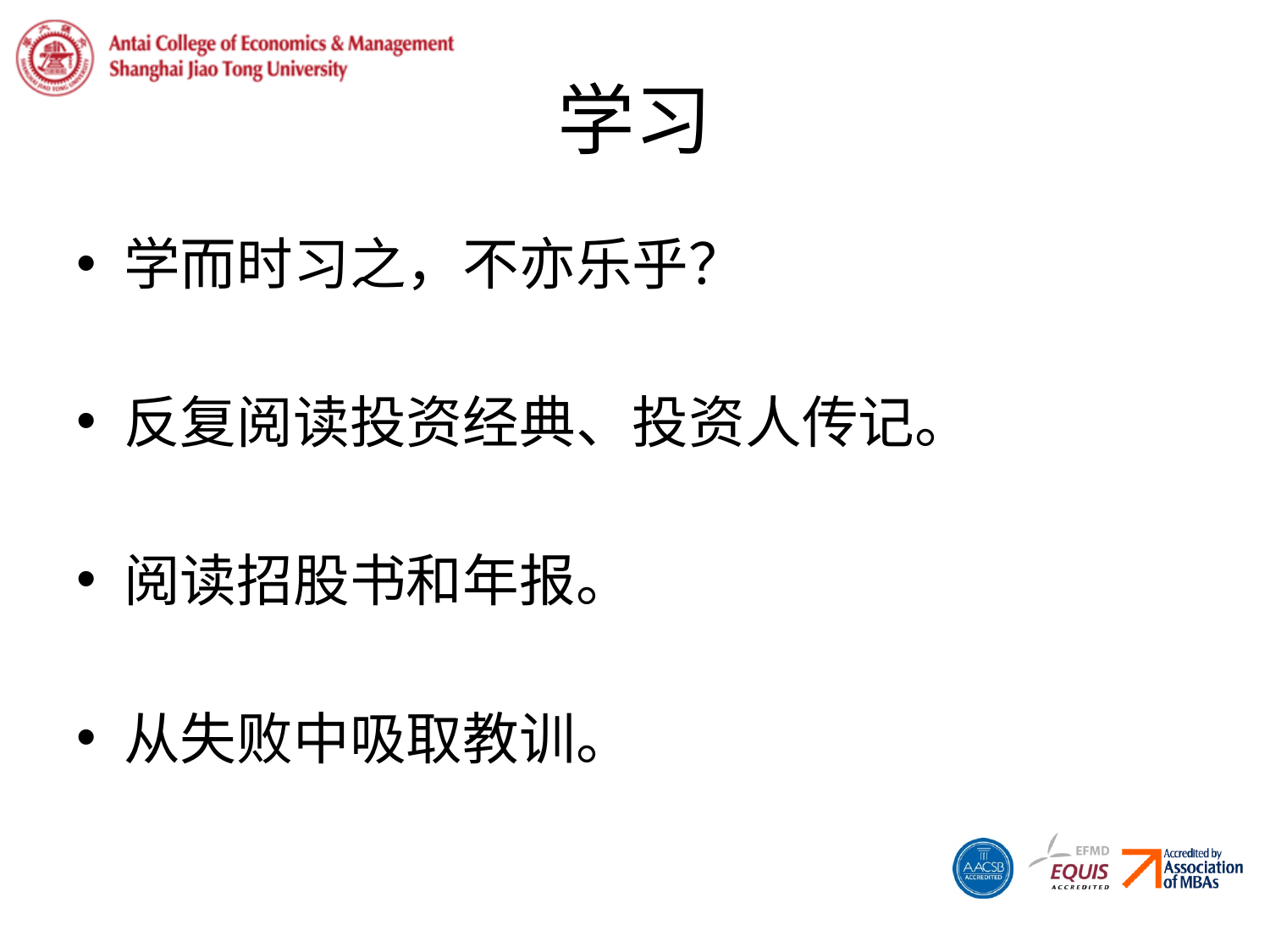

# 学习
学而时习之，不亦乐乎？

反复阅读投资经典、投资人传记。

阅读招股书和年报。

从失败中吸取教训。